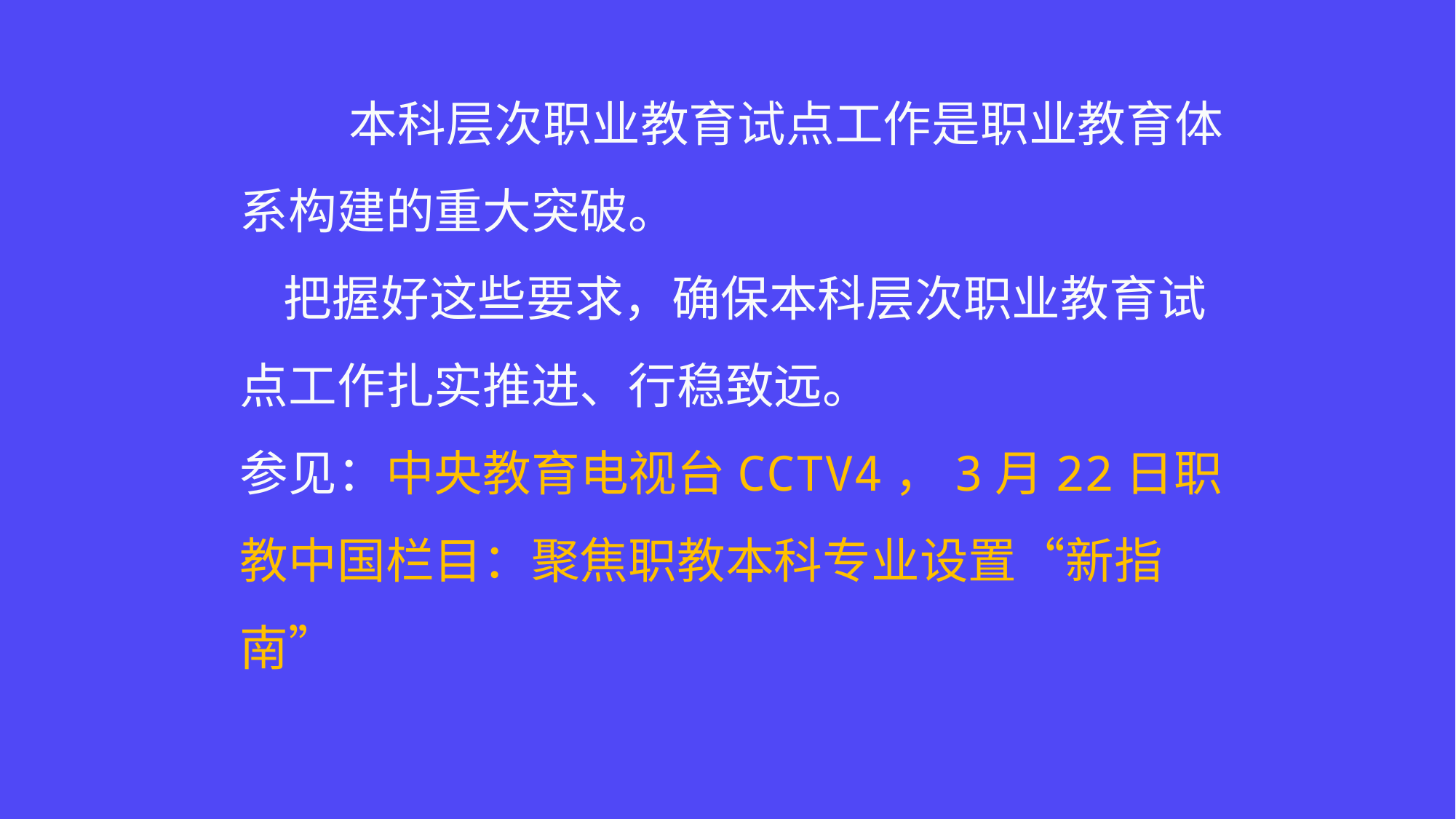

# 本科层次职业教育试点工作是职业教育体系构建的重大突破。 把握好这些要求，确保本科层次职业教育试点工作扎实推进、行稳致远。 参见：中央教育电视台CCTV4，3月22日职教中国栏目：聚焦职教本科专业设置“新指南”
65